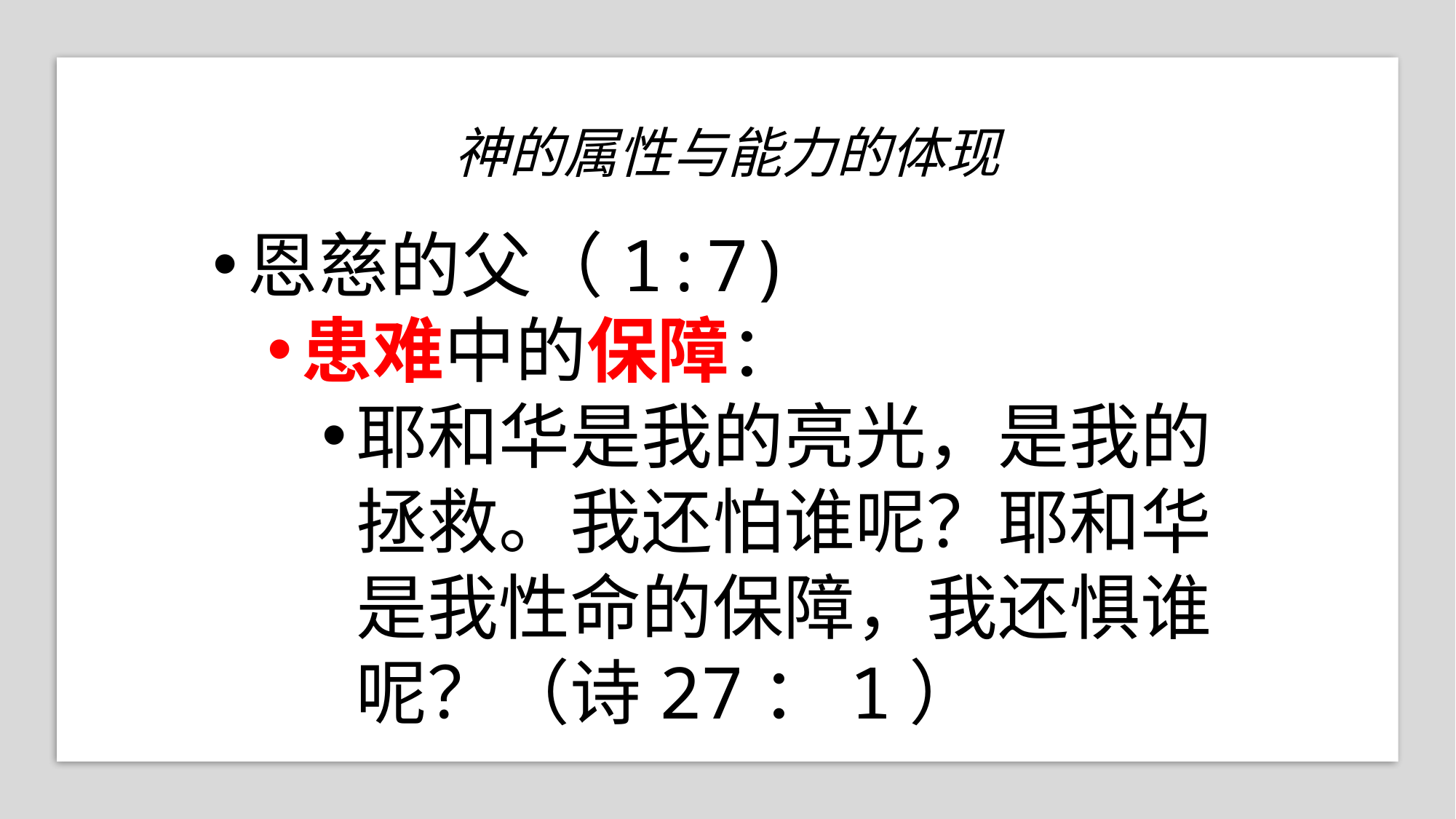

神的属性与能力的体现

恩慈的父（1:7)
患难中的保障：
耶和华是我的亮光，是我的拯救。我还怕谁呢？耶和华是我性命的保障，我还惧谁呢？（诗27：1）
16